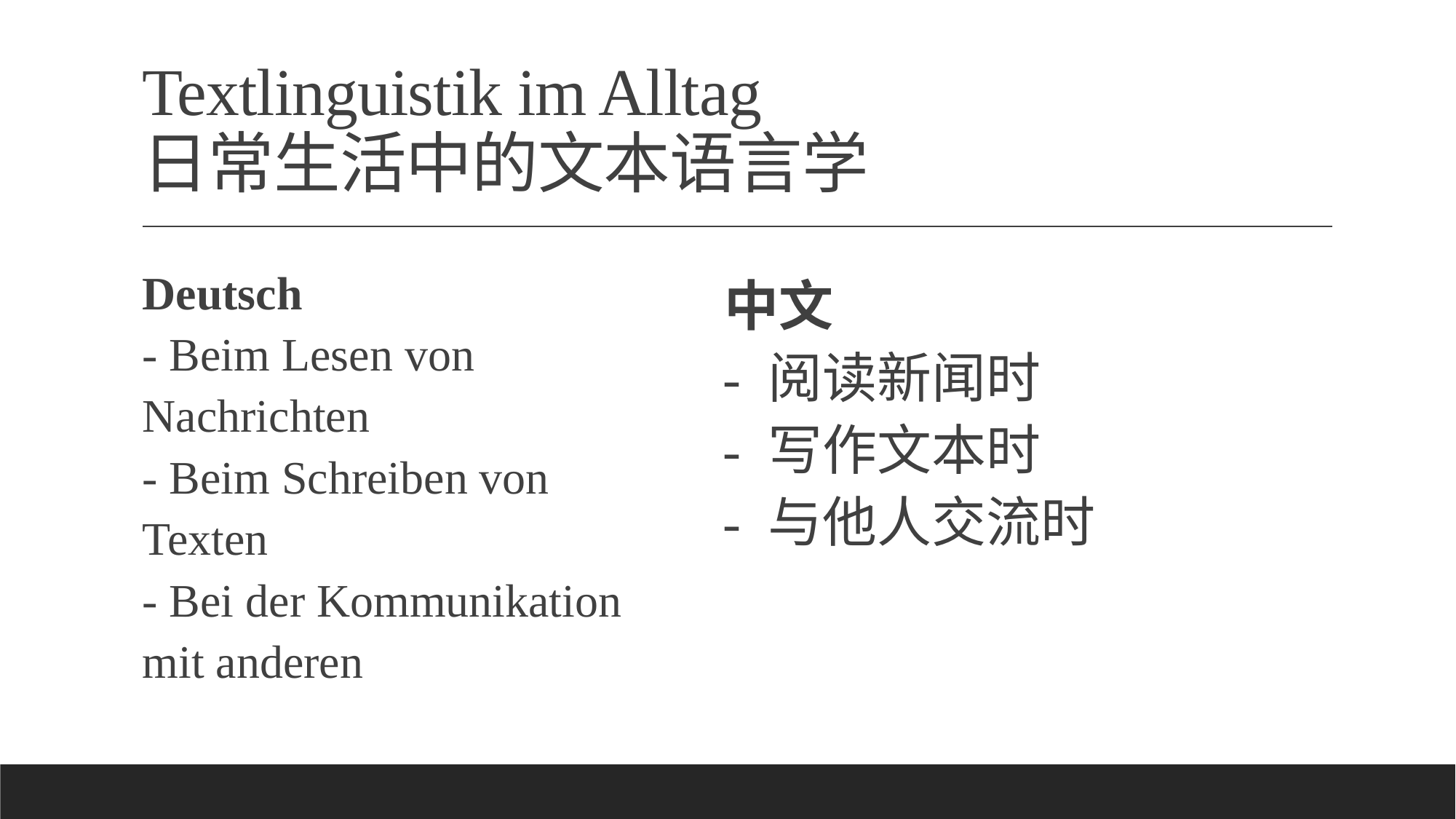

# Textlinguistik im Alltag 日常生活中的文本语言学
Deutsch
- Beim Lesen von Nachrichten
- Beim Schreiben von Texten
- Bei der Kommunikation mit anderen
中文
- 阅读新闻时
- 写作文本时
- 与他人交流时